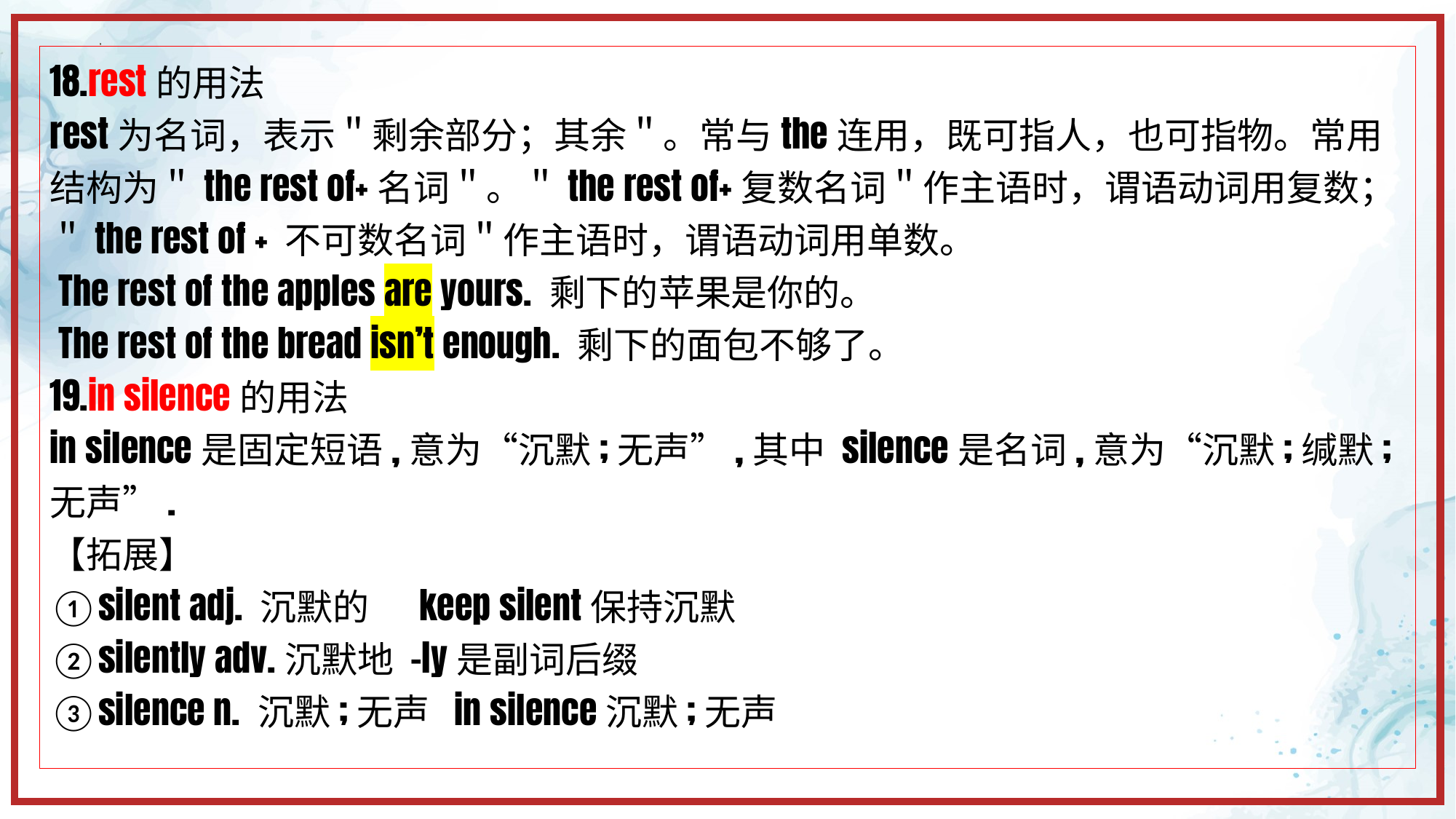

18.rest的用法
rest为名词，表示＂剩余部分；其余＂。常与the连用，既可指人，也可指物。常用结构为＂the rest of+名词＂。＂the rest of+复数名词＂作主语时，谓语动词用复数；＂the rest of + 不可数名词＂作主语时，谓语动词用单数。
 The rest of the apples are yours. 剩下的苹果是你的。
 The rest of the bread isn’t enough. 剩下的面包不够了。
19.in silence的用法
in silence是固定短语,意为“沉默;无声”,其中 silence是名词,意为“沉默;缄默;无声”.
【拓展】
①silent adj. 沉默的     keep silent保持沉默
②silently adv.沉默地 -ly是副词后缀
③silence n. 沉默;无声  in silence沉默;无声